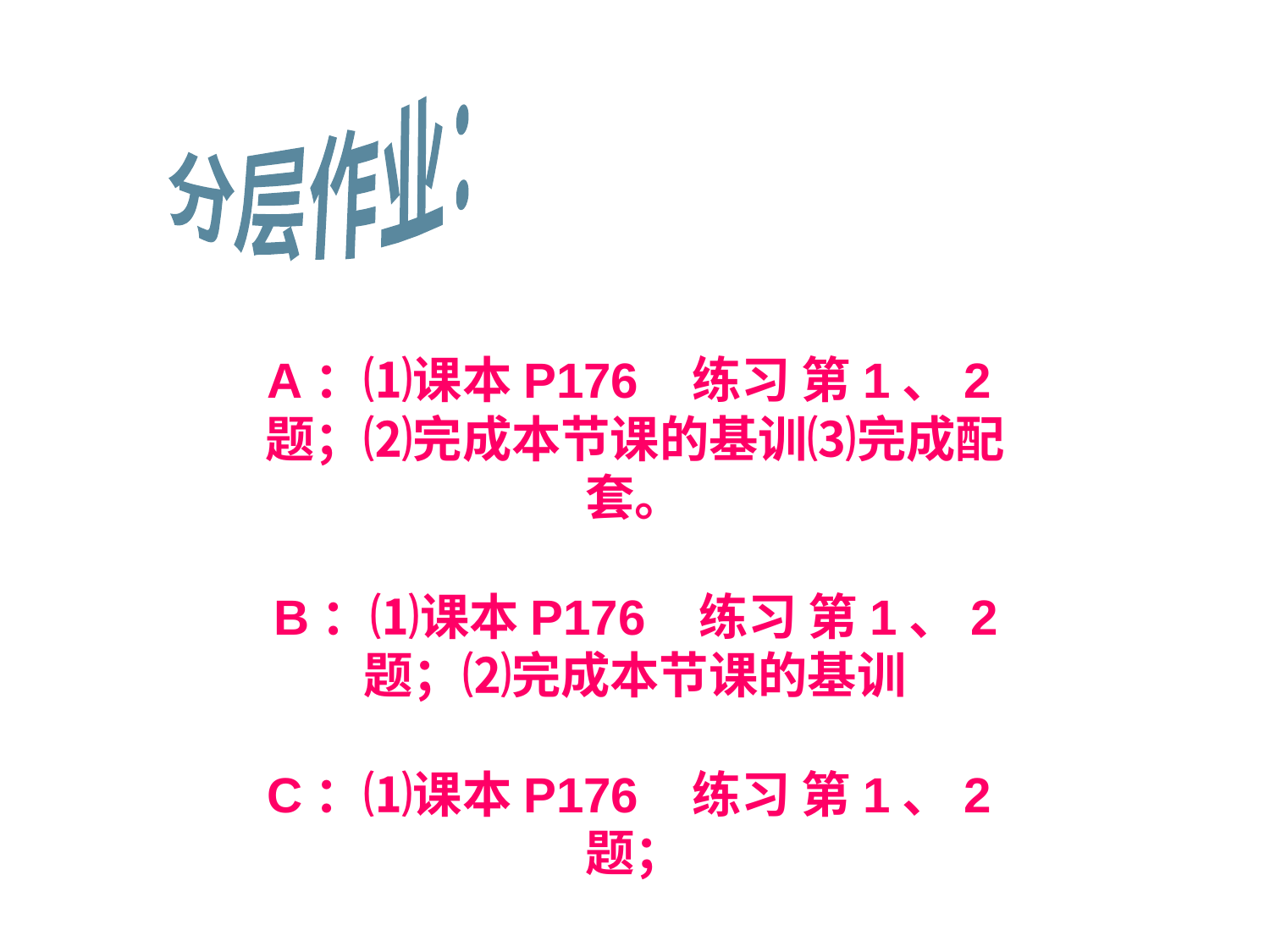

分层作业：
A：⑴课本P176   练习 第1、2题；⑵完成本节课的基训⑶完成配套。

 B：⑴课本P176   练习 第1、2题；⑵完成本节课的基训

C：⑴课本P176   练习 第1、2题；